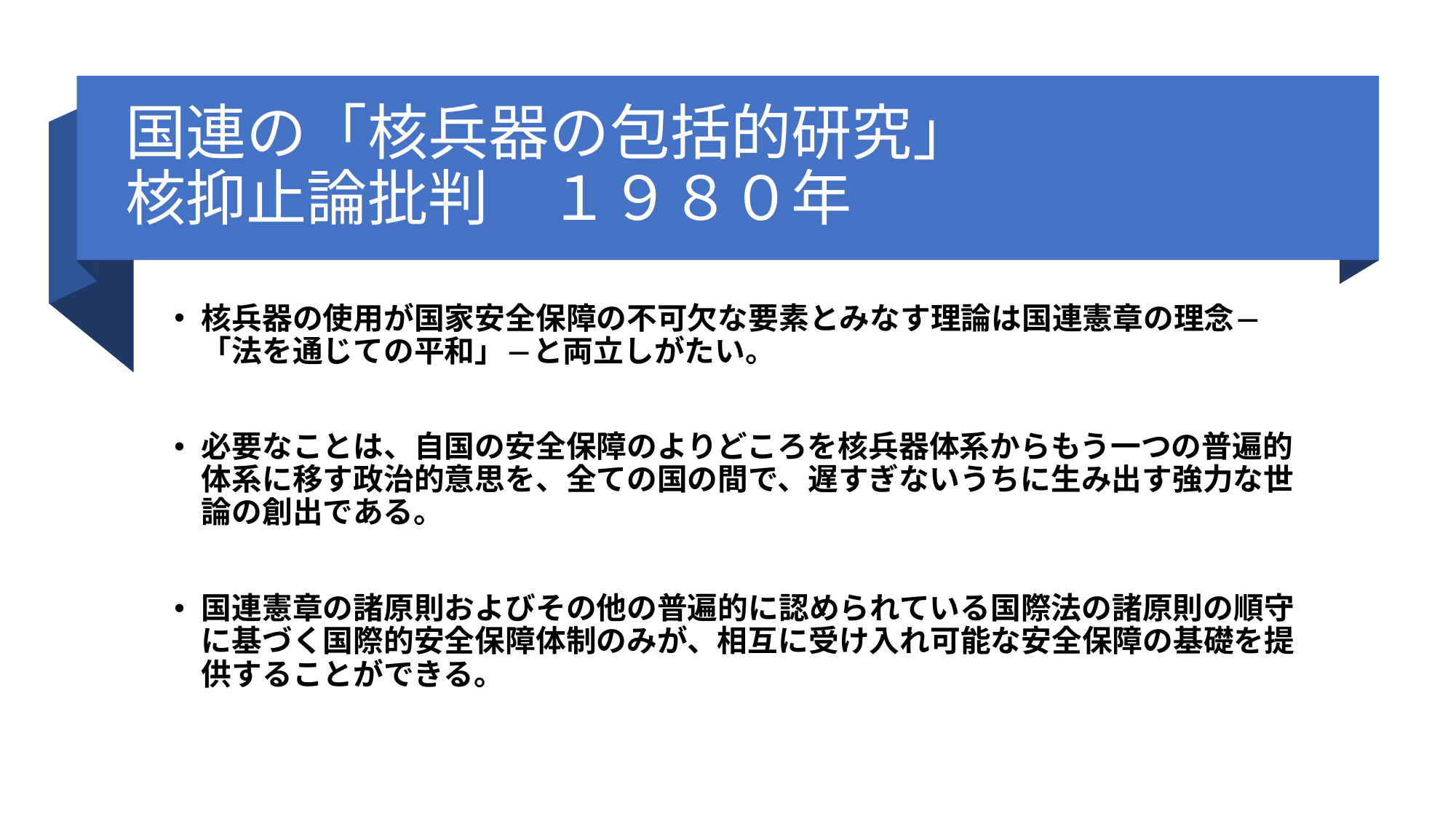

# 国連の「核兵器の包括的研究」 核抑止論批判　１９８０年

核兵器の使用が国家安全保障の不可欠な要素とみなす理論は国連憲章の理念―「法を通じての平和」―と両立しがたい。

必要なことは、自国の安全保障のよりどころを核兵器体系からもう一つの普遍的体系に移す政治的意思を、全ての国の間で、遅すぎないうちに生み出す強力な世論の創出である。

国連憲章の諸原則およびその他の普遍的に認められている国際法の諸原則の順守に基づく国際的安全保障体制のみが、相互に受け入れ可能な安全保障の基礎を提供することができる。